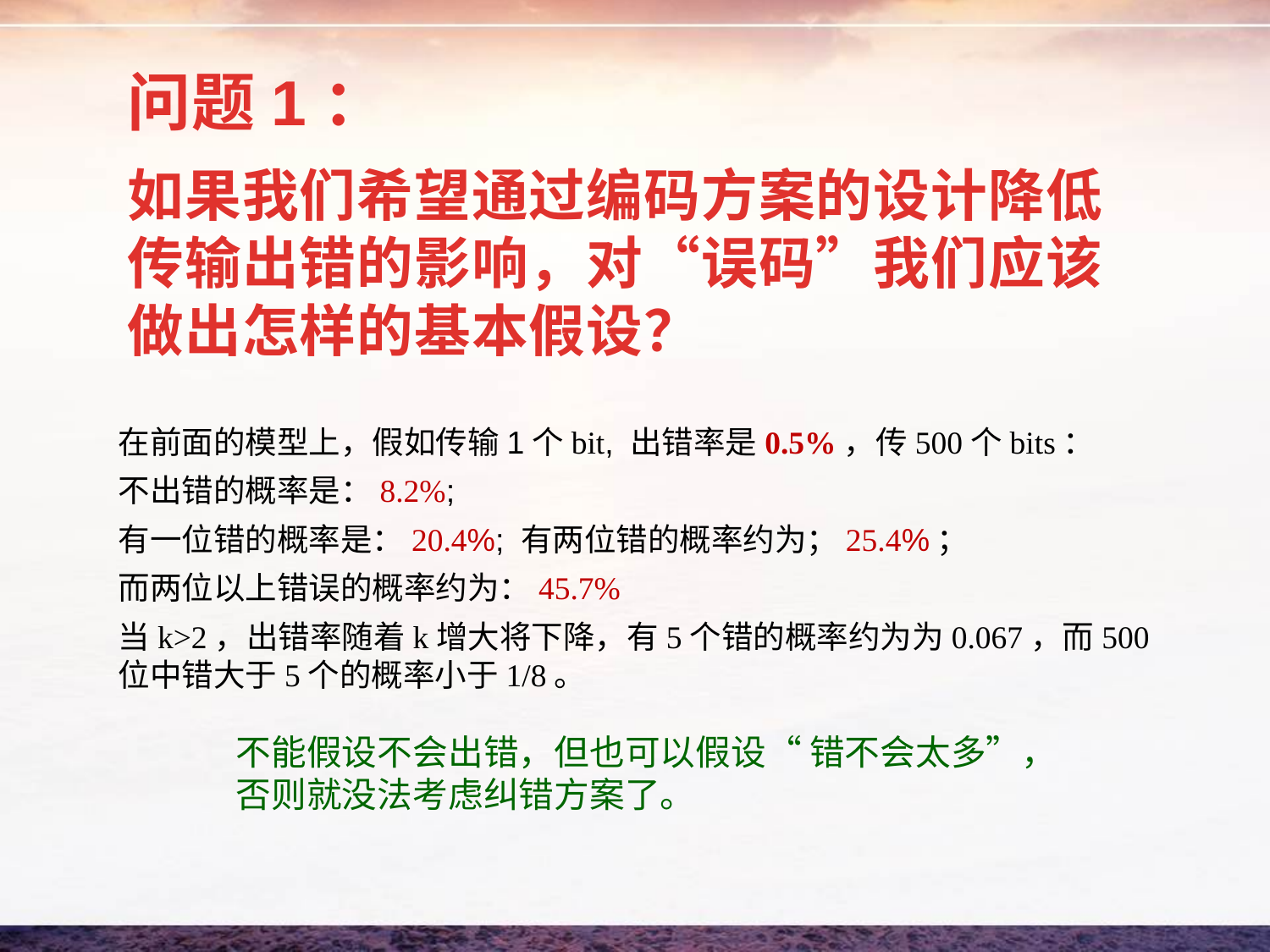

问题1：
如果我们希望通过编码方案的设计降低传输出错的影响，对“误码”我们应该做出怎样的基本假设？
在前面的模型上，假如传输1个bit, 出错率是0.5%，传500个bits：
不出错的概率是：8.2%;
有一位错的概率是：20.4%; 有两位错的概率约为；25.4%；
而两位以上错误的概率约为：45.7%
当k>2，出错率随着k增大将下降，有5个错的概率约为为0.067，而500位中错大于5个的概率小于1/8。
不能假设不会出错，但也可以假设“ 错不会太多”，否则就没法考虑纠错方案了。